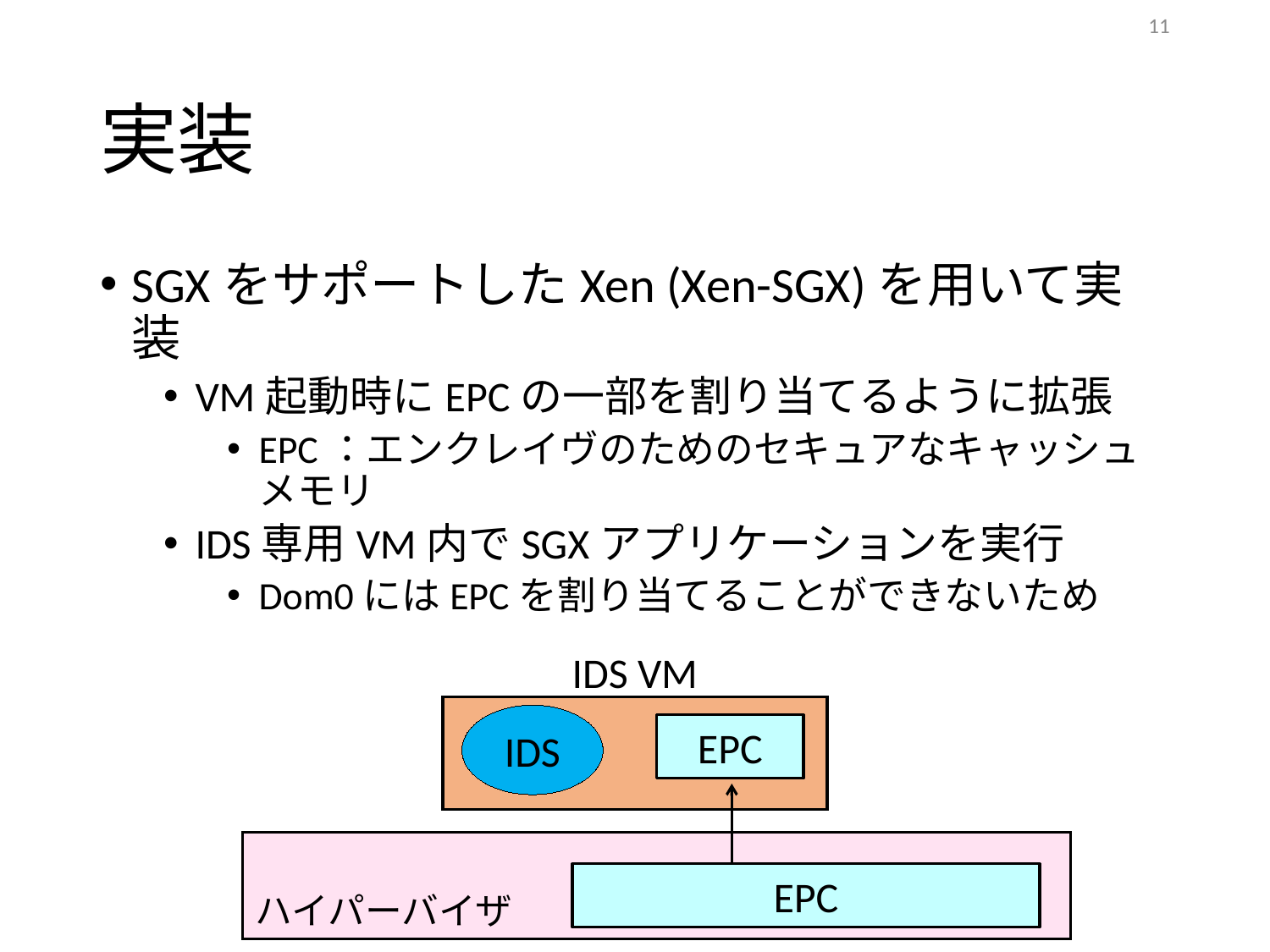

11
# 実装
SGXをサポートしたXen (Xen-SGX)を用いて実装
VM起動時にEPCの一部を割り当てるように拡張
EPC：エンクレイヴのためのセキュアなキャッシュメモリ
IDS専用VM内でSGXアプリケーションを実行
Dom0にはEPCを割り当てることができないため
IDS VM

IDS
EPC

EPC
ハイパーバイザ